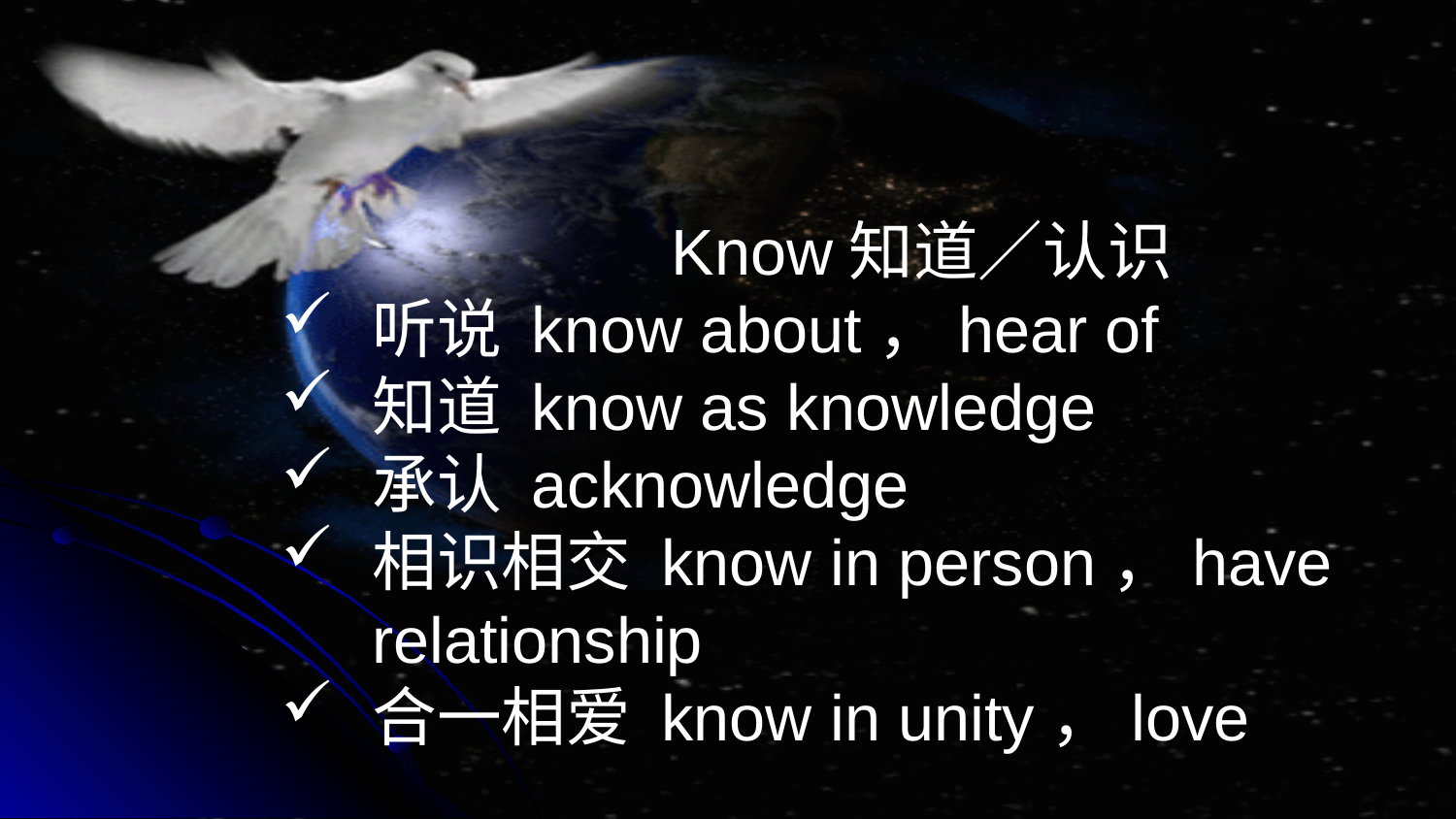

Know知道／认识
听说 know about，hear of
知道 know as knowledge
承认 acknowledge
相识相交 know in person，have relationship
合一相爱 know in unity，love